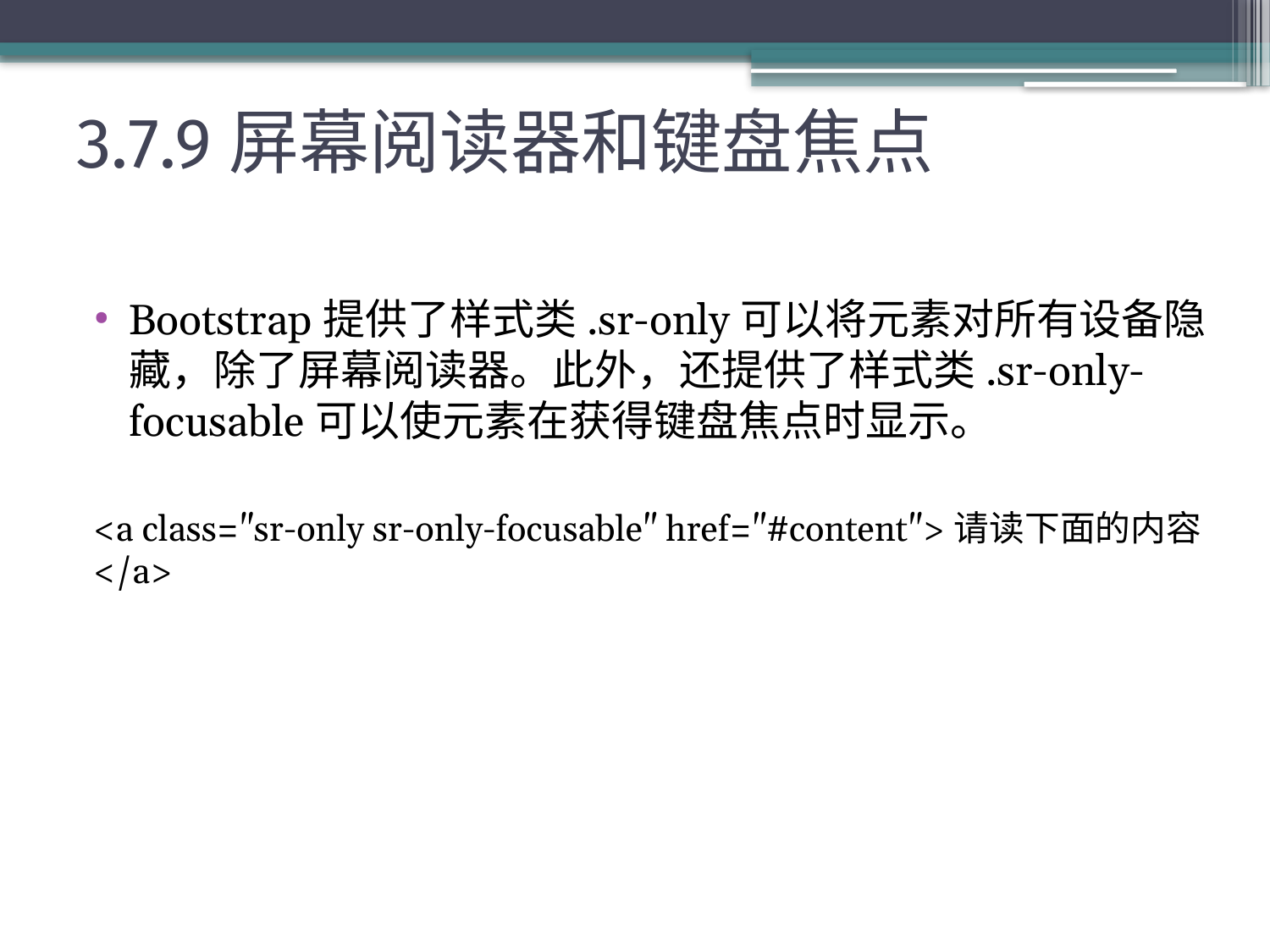

# 3.7.9屏幕阅读器和键盘焦点
Bootstrap提供了样式类.sr-only可以将元素对所有设备隐藏，除了屏幕阅读器。此外，还提供了样式类.sr-only-focusable可以使元素在获得键盘焦点时显示。

<a class="sr-only sr-only-focusable" href="#content">请读下面的内容</a>